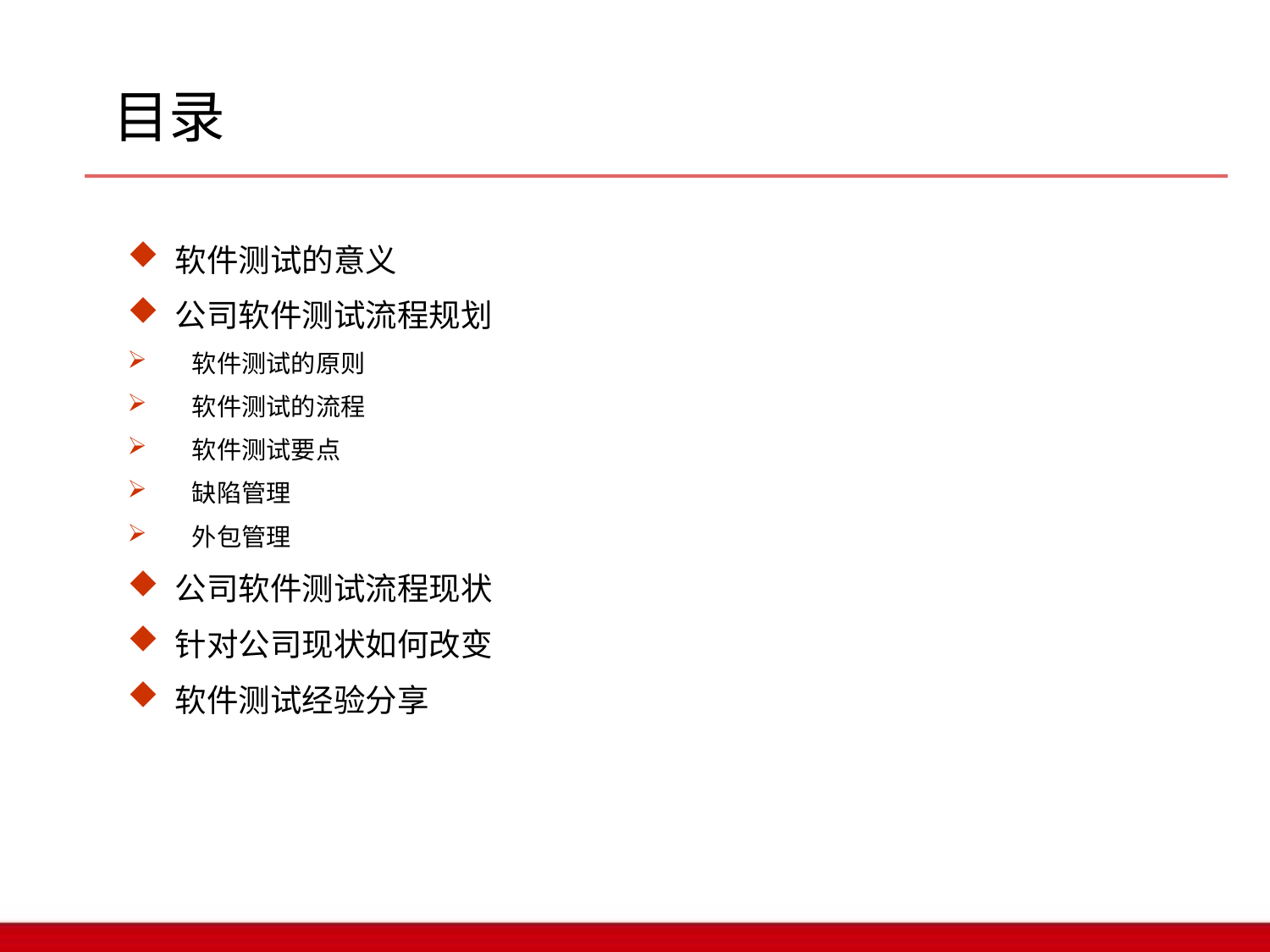

目录
软件测试的意义
公司软件测试流程规划
  软件测试的原则
  软件测试的流程
  软件测试要点
  缺陷管理
  外包管理
公司软件测试流程现状
针对公司现状如何改变
软件测试经验分享